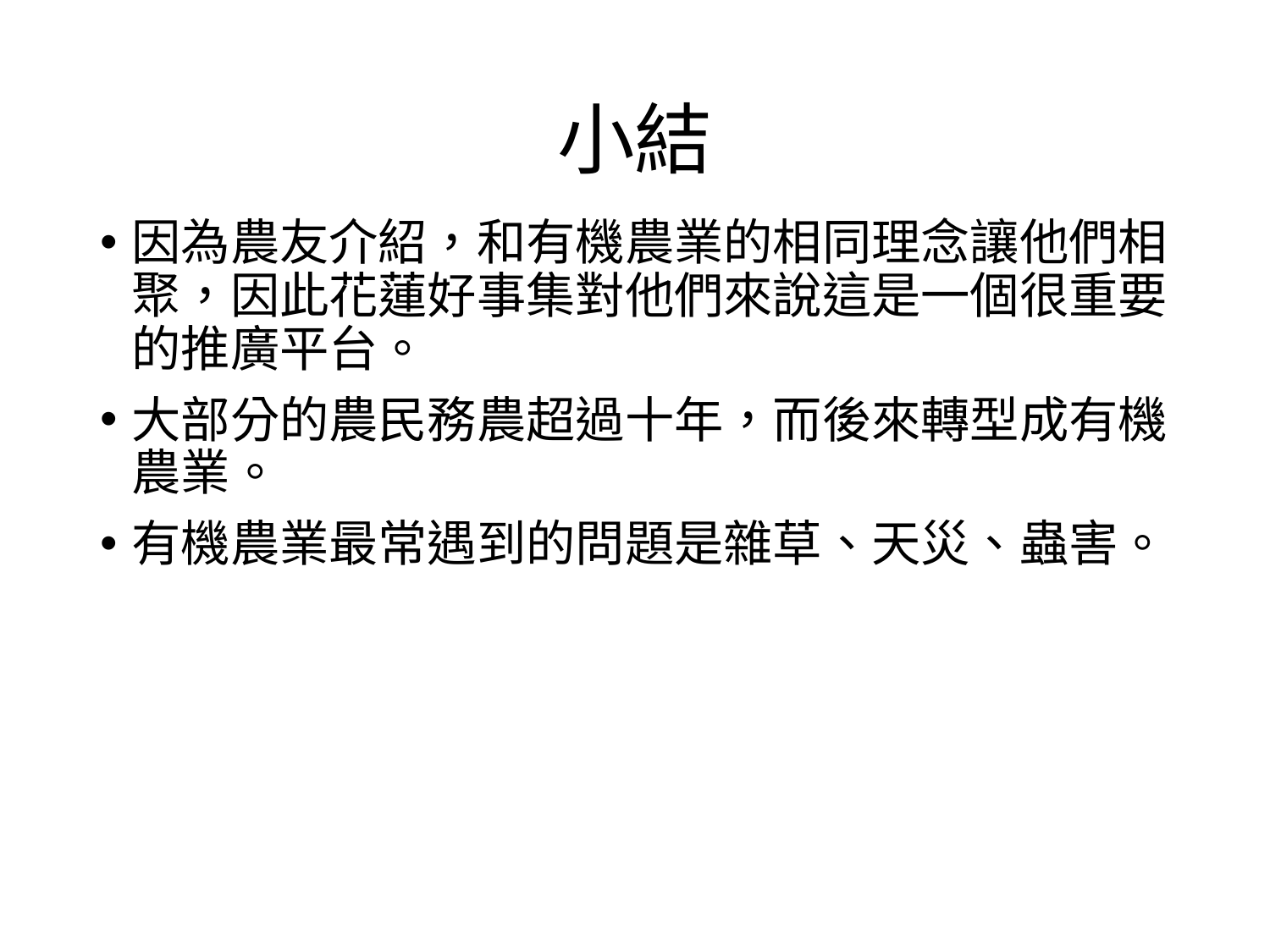

# 小結
因為農友介紹，和有機農業的相同理念讓他們相聚，因此花蓮好事集對他們來說這是一個很重要的推廣平台。
大部分的農民務農超過十年，而後來轉型成有機農業。
有機農業最常遇到的問題是雜草、天災、蟲害。